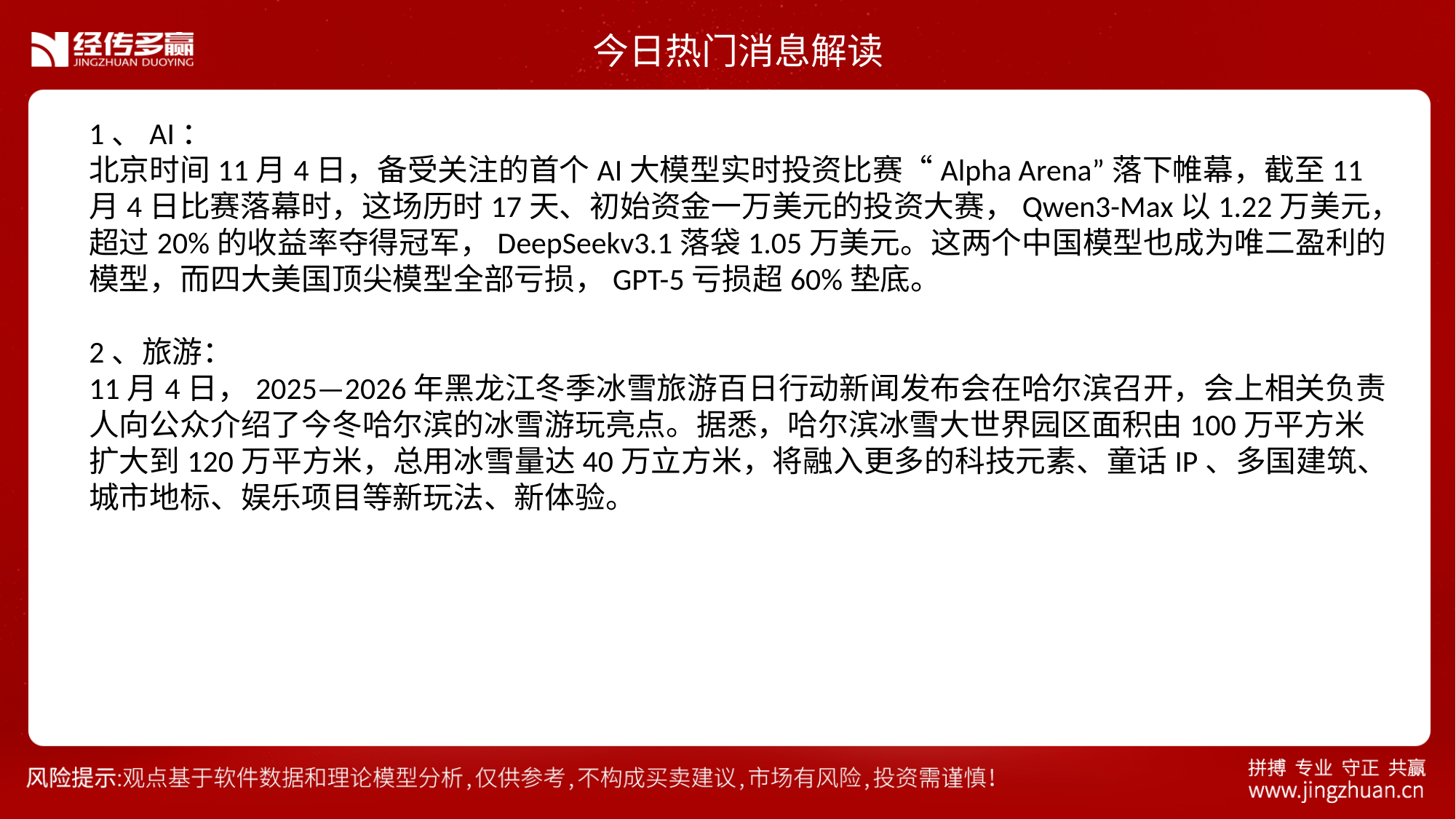

今日热门消息解读
1、AI：
北京时间11月4日，备受关注的首个AI大模型实时投资比赛“Alpha Arena”落下帷幕，截至11月4日比赛落幕时，这场历时17天、初始资金一万美元的投资大赛，Qwen3-Max以1.22万美元，超过20%的收益率夺得冠军，DeepSeekv3.1落袋1.05万美元。这两个中国模型也成为唯二盈利的模型，而四大美国顶尖模型全部亏损，GPT-5亏损超60%垫底。

2、旅游：
11月4日，2025—2026年黑龙江冬季冰雪旅游百日行动新闻发布会在哈尔滨召开，会上相关负责人向公众介绍了今冬哈尔滨的冰雪游玩亮点。据悉，哈尔滨冰雪大世界园区面积由100万平方米扩大到120万平方米，总用冰雪量达40万立方米，将融入更多的科技元素、童话IP、多国建筑、城市地标、娱乐项目等新玩法、新体验。